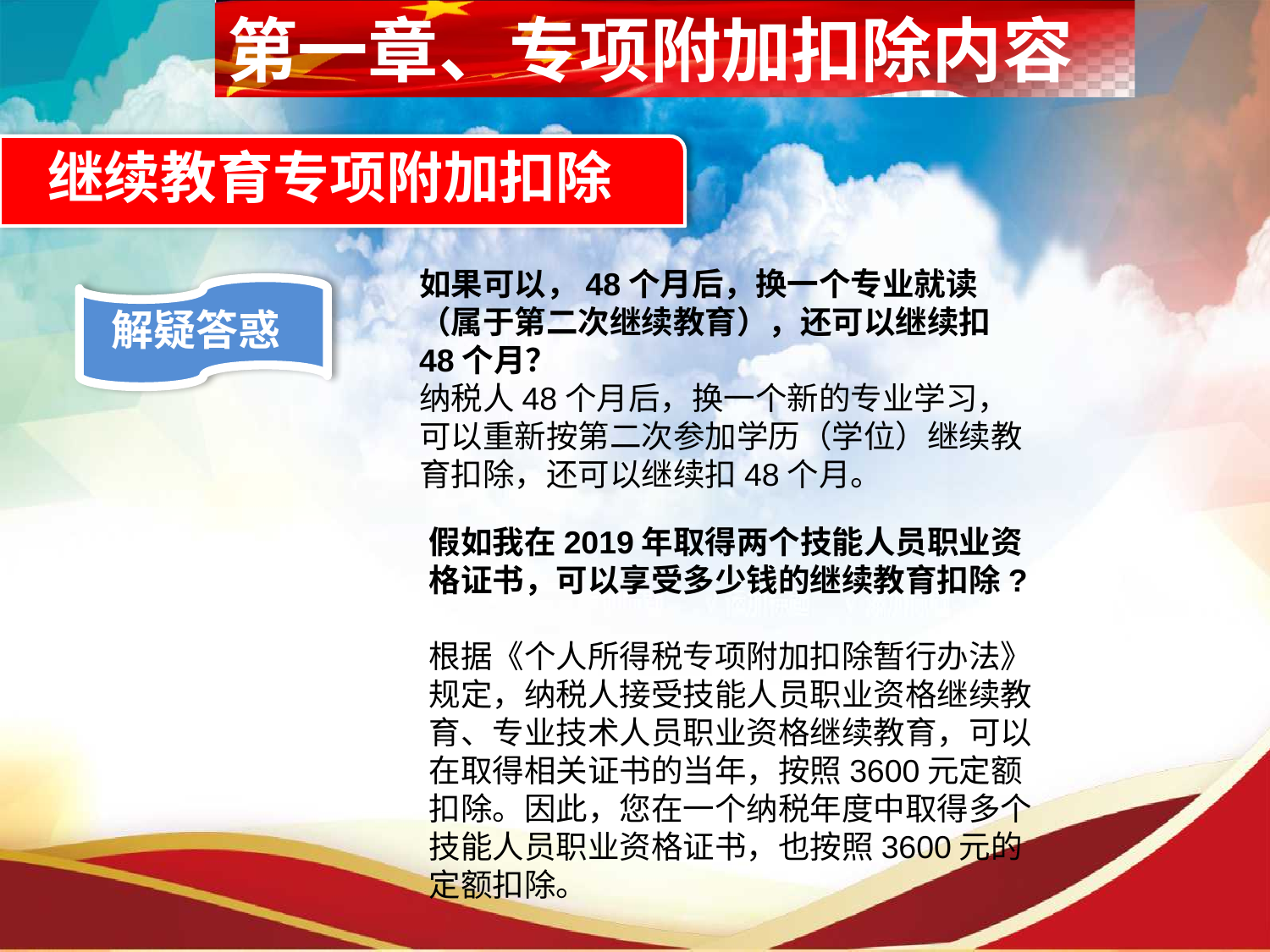

第一章、专项附加扣除内容

继续教育专项附加扣除
如果可以，48个月后，换一个专业就读（属于第二次继续教育），还可以继续扣48个月？
纳税人48个月后，换一个新的专业学习，可以重新按第二次参加学历（学位）继续教育扣除，还可以继续扣48个月。

解疑答惑
假如我在2019年取得两个技能人员职业资格证书，可以享受多少钱的继续教育扣除?

根据《个人所得税专项附加扣除暂行办法》规定，纳税人接受技能人员职业资格继续教育、专业技术人员职业资格继续教育，可以在取得相关证书的当年，按照3600元定额扣除。因此，您在一个纳税年度中取得多个技能人员职业资格证书，也按照3600元的定额扣除。